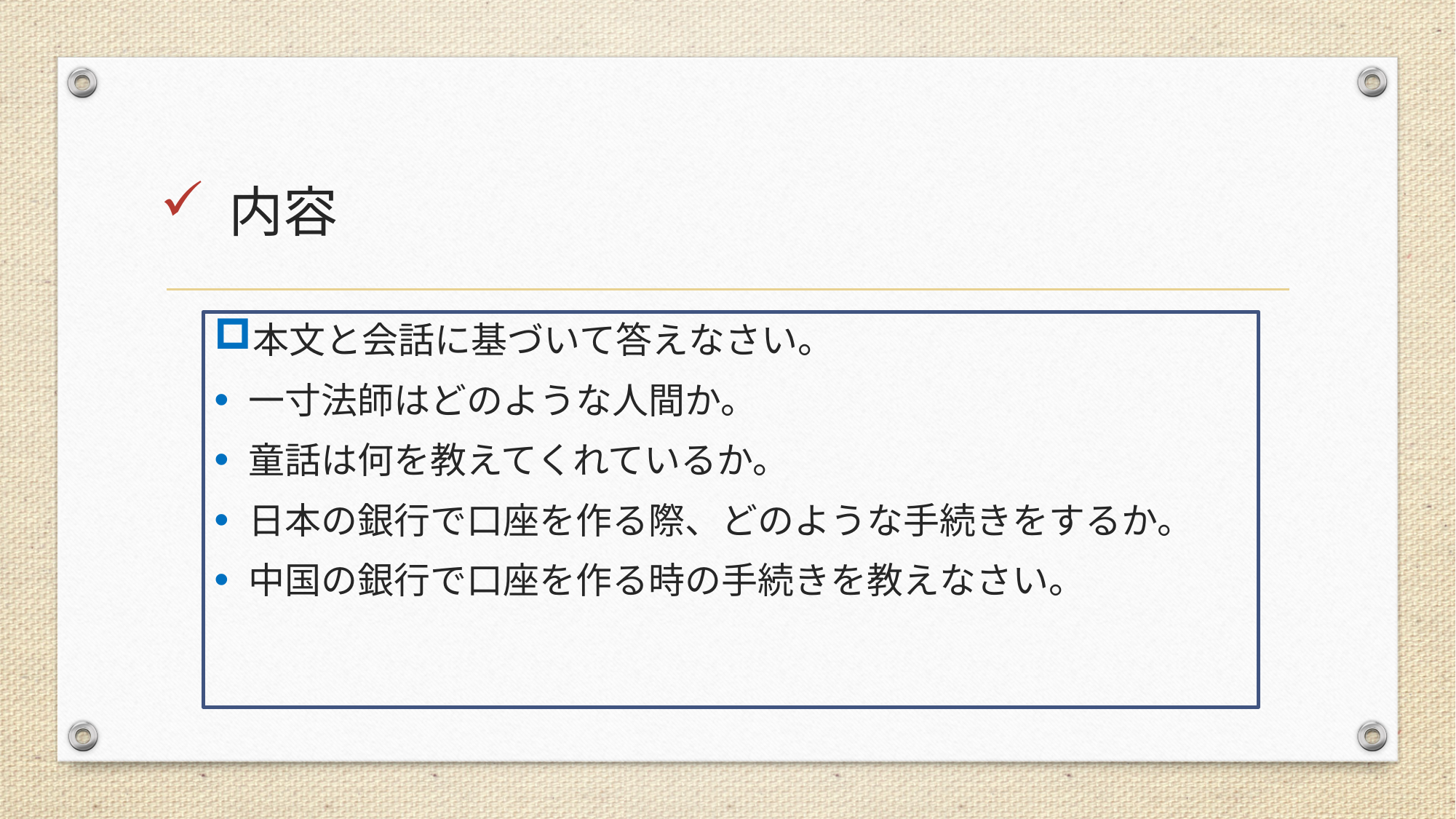

# 内容
本文と会話に基づいて答えなさい。
一寸法師はどのような人間か。
童話は何を教えてくれているか。
日本の銀行で口座を作る際、どのような手続きをするか。
中国の銀行で口座を作る時の手続きを教えなさい。
12